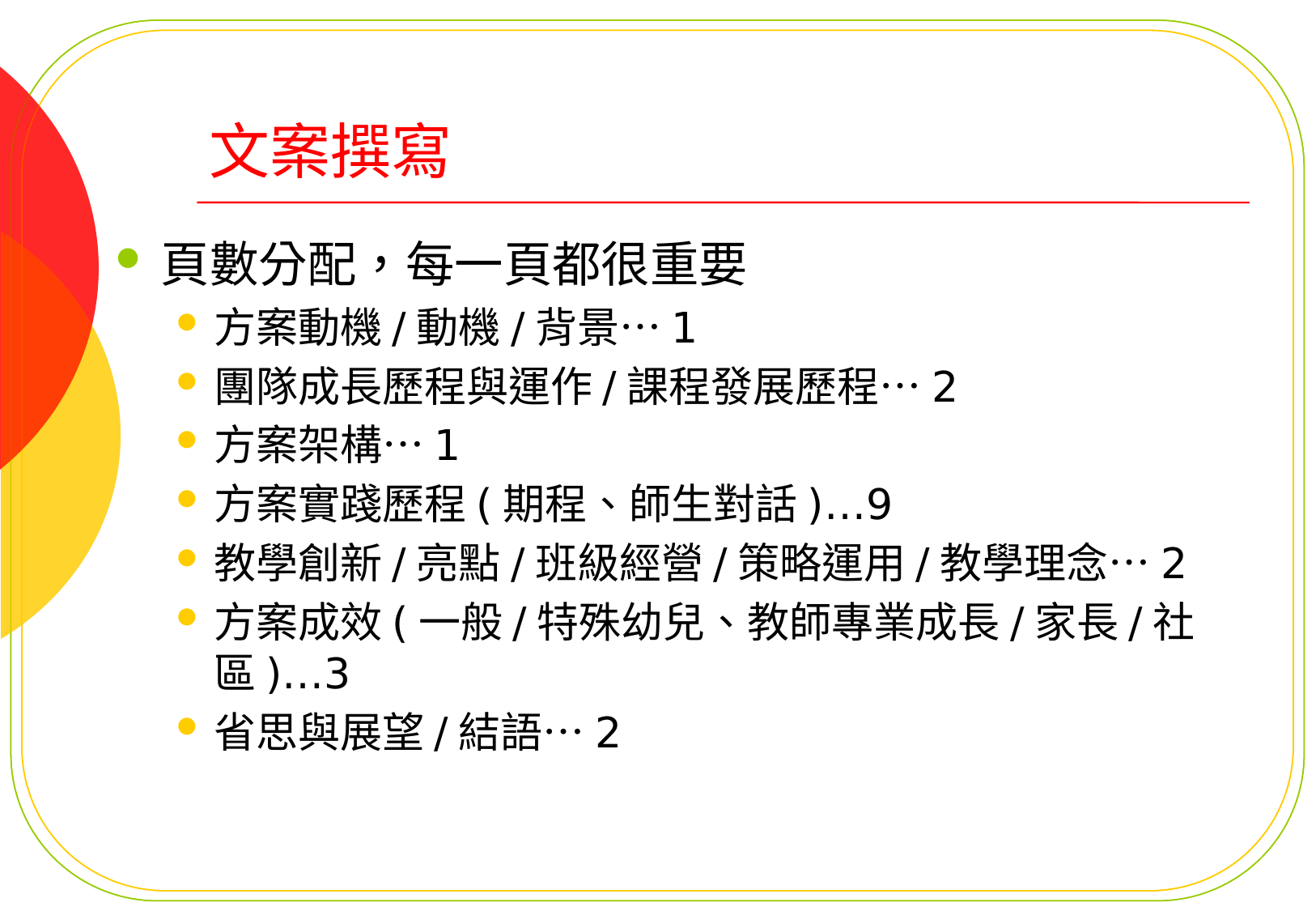

# 文案撰寫

頁數分配，每一頁都很重要
方案動機/動機/背景…1
團隊成長歷程與運作/課程發展歷程…2
方案架構…1
方案實踐歷程(期程、師生對話)…9
教學創新/亮點/班級經營/策略運用/教學理念…2
方案成效(一般/特殊幼兒、教師專業成長/家長/社區)…3
省思與展望/結語…2